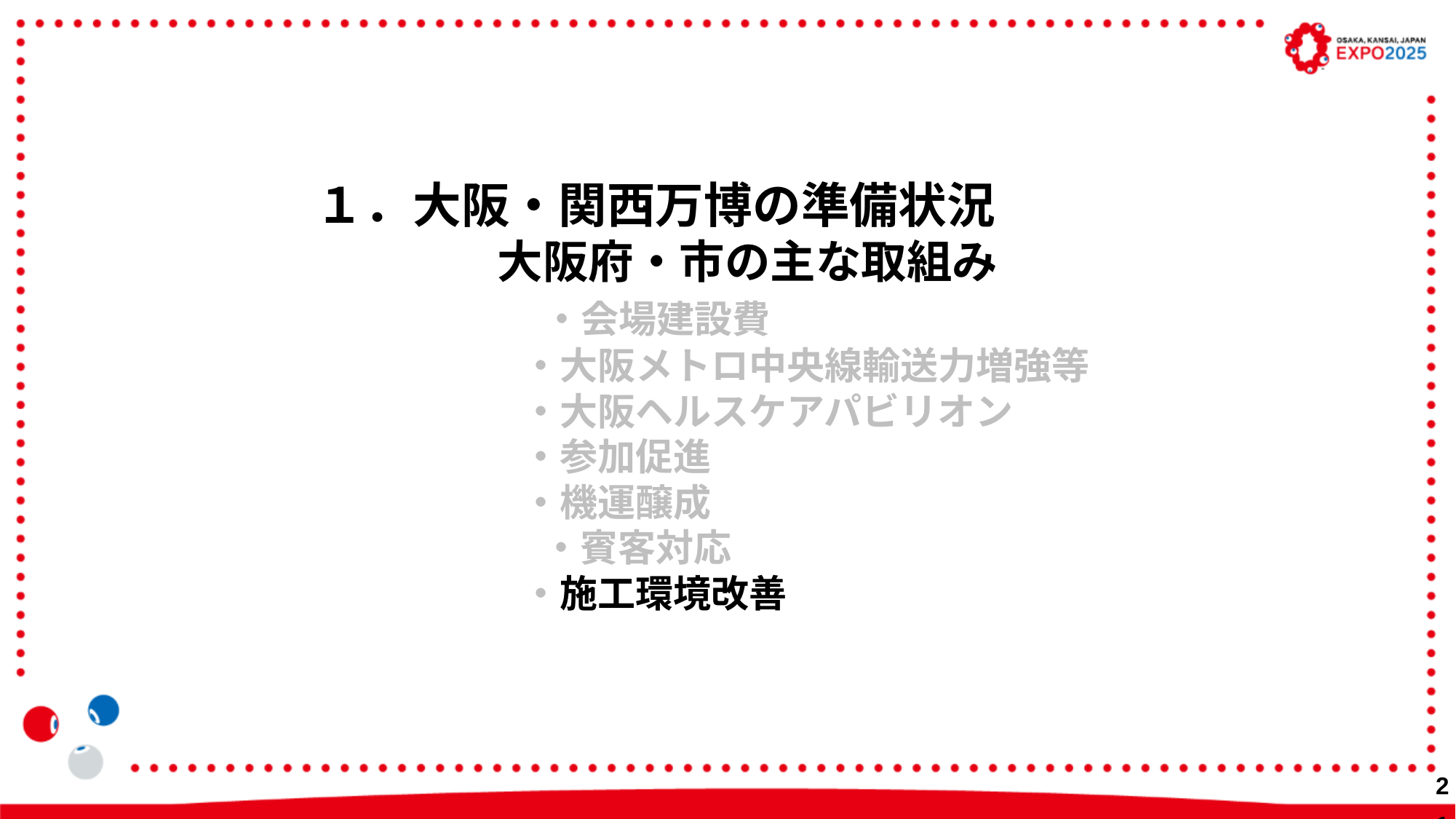

１．大阪・関西万博の準備状況
　　　　大阪府・市の主な取組み
　　　　　・会場建設費
　　　　　  ・大阪メトロ中央線輸送力増強等
　　　　  　・大阪ヘルスケアパビリオン
　　 　 　　・参加促進
　 　 　　　・機運醸成
　　　　　　・賓客対応
　 　　 　　・施工環境改善

21